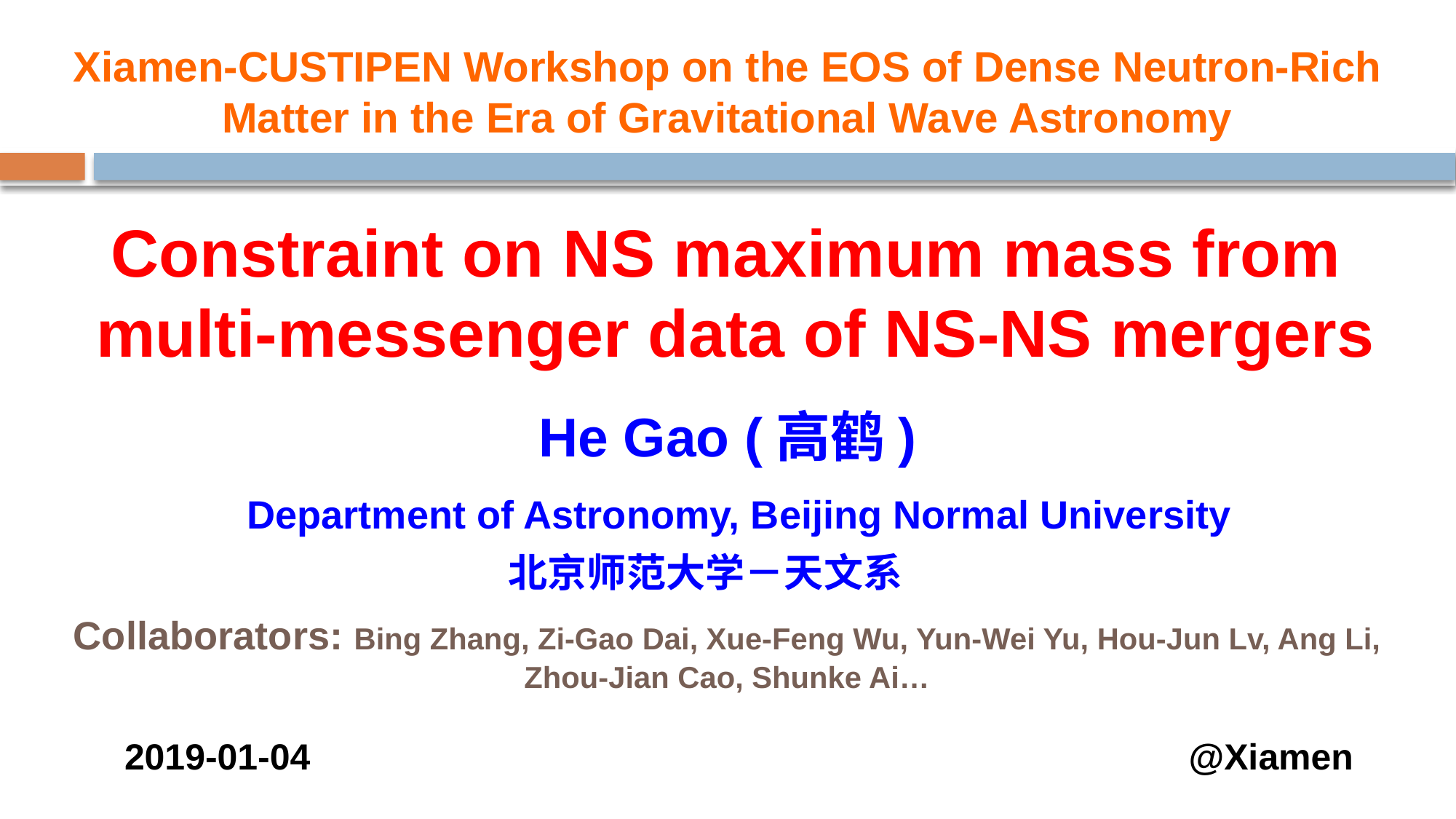

Xiamen-CUSTIPEN Workshop on the EOS of Dense Neutron-Rich Matter in the Era of Gravitational Wave Astronomy
# Constraint on NS maximum mass from multi-messenger data of NS-NS mergers
He Gao (高鹤)
Department of Astronomy, Beijing Normal University
北京师范大学－天文系
Collaborators: Bing Zhang, Zi-Gao Dai, Xue-Feng Wu, Yun-Wei Yu, Hou-Jun Lv, Ang Li, Zhou-Jian Cao, Shunke Ai…
2019-01-04
 @Xiamen
1